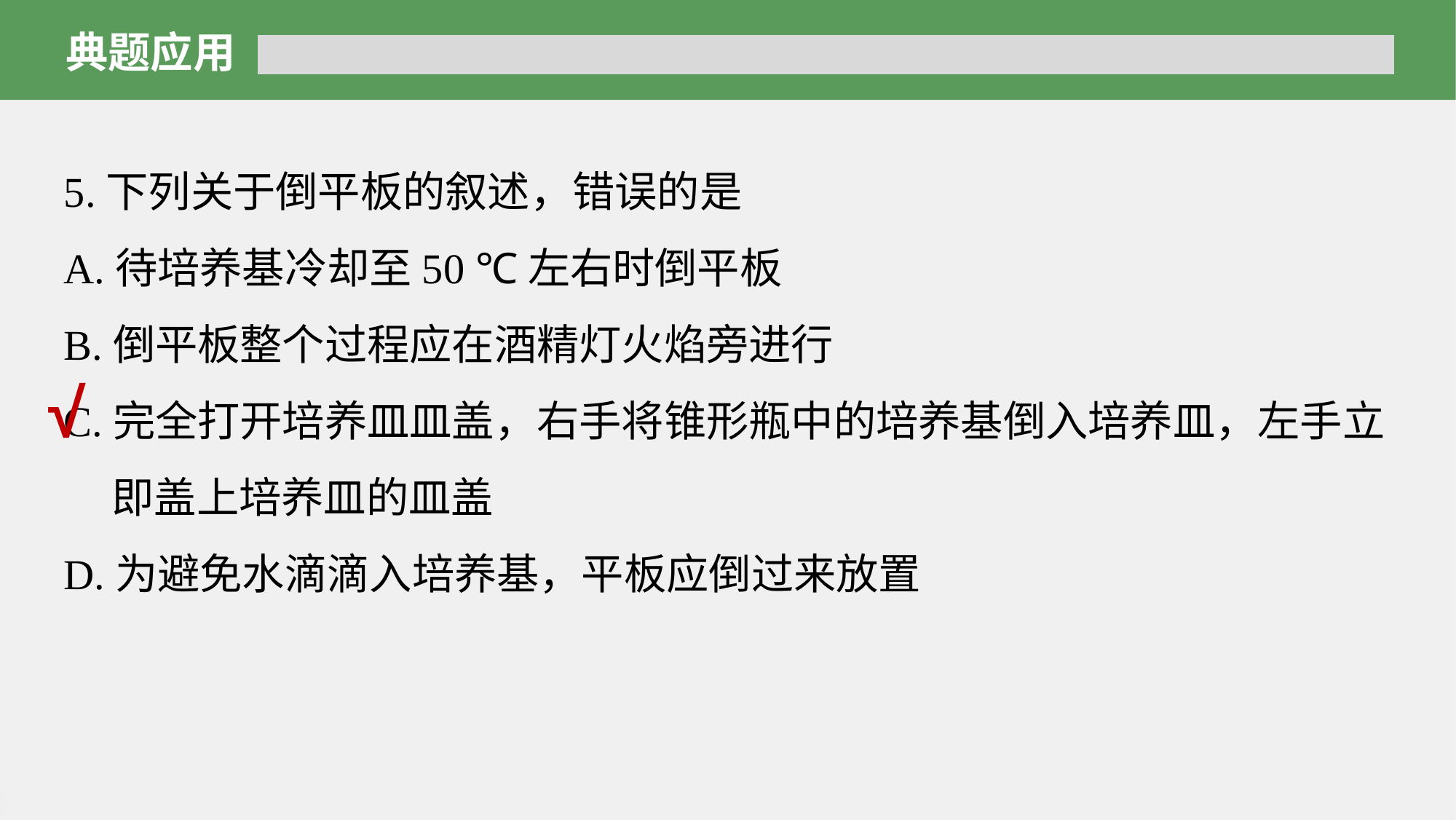

典题应用

5.下列关于倒平板的叙述，错误的是
A.待培养基冷却至50 ℃左右时倒平板
B.倒平板整个过程应在酒精灯火焰旁进行
C.完全打开培养皿皿盖，右手将锥形瓶中的培养基倒入培养皿，左手立
    即盖上培养皿的皿盖
D.为避免水滴滴入培养基，平板应倒过来放置
√